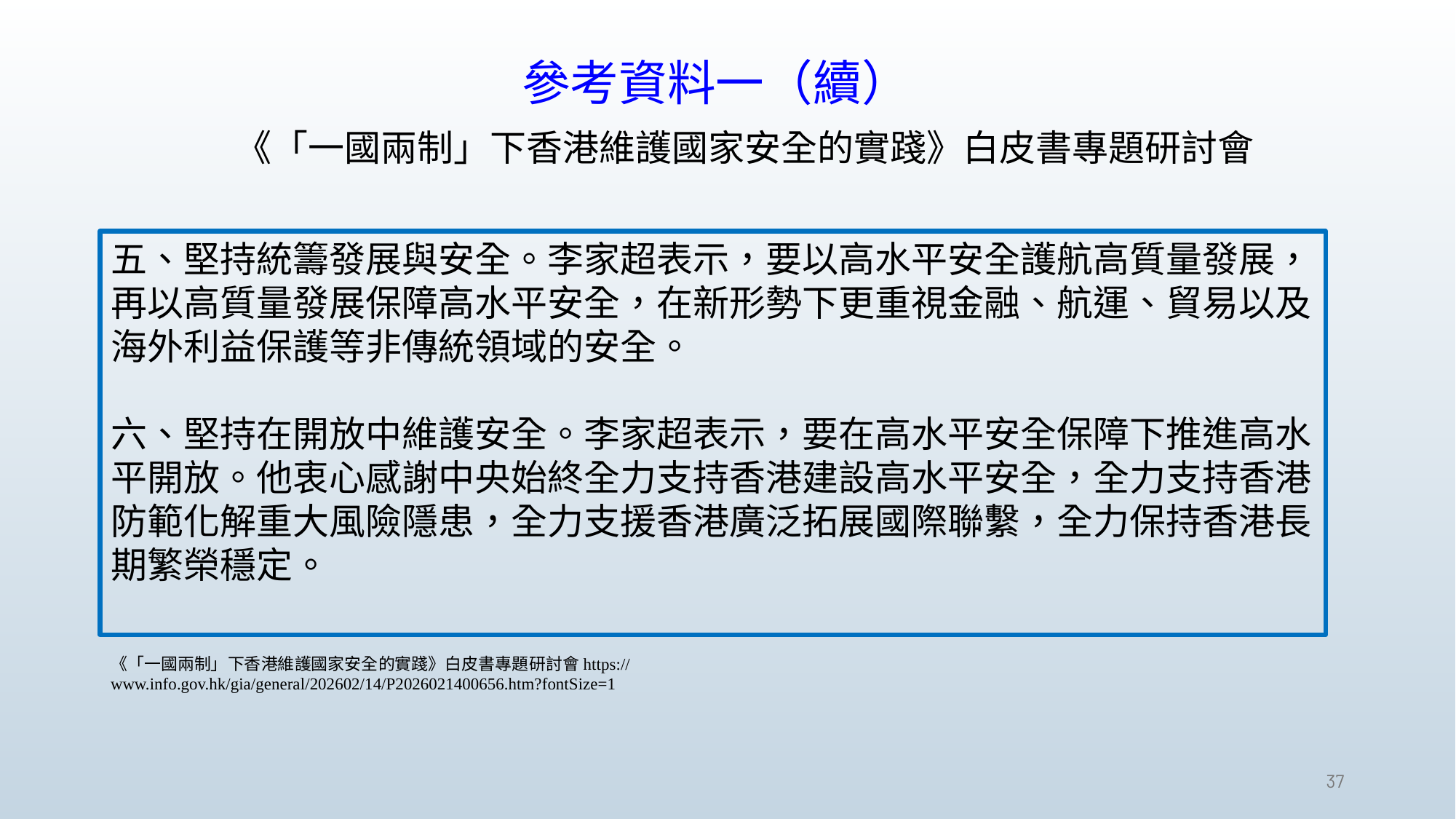

# 參考資料一（續）
《「一國兩制」下香港維護國家安全的實踐》白皮書專題研討會
五、堅持統籌發展與安全。李家超表示，要以高水平安全護航高質量發展，再以高質量發展保障高水平安全，在新形勢下更重視金融、航運、貿易以及海外利益保護等非傳統領域的安全。

六、堅持在開放中維護安全。李家超表示，要在高水平安全保障下推進高水平開放。他衷心感謝中央始終全力支持香港建設高水平安全，全力支持香港防範化解重大風險隱患，全力支援香港廣泛拓展國際聯繫，全力保持香港長期繁榮穩定。

《「一國兩制」下香港維護國家安全的實踐》白皮書專題研討會https://www.info.gov.hk/gia/general/202602/14/P2026021400656.htm?fontSize=1
37